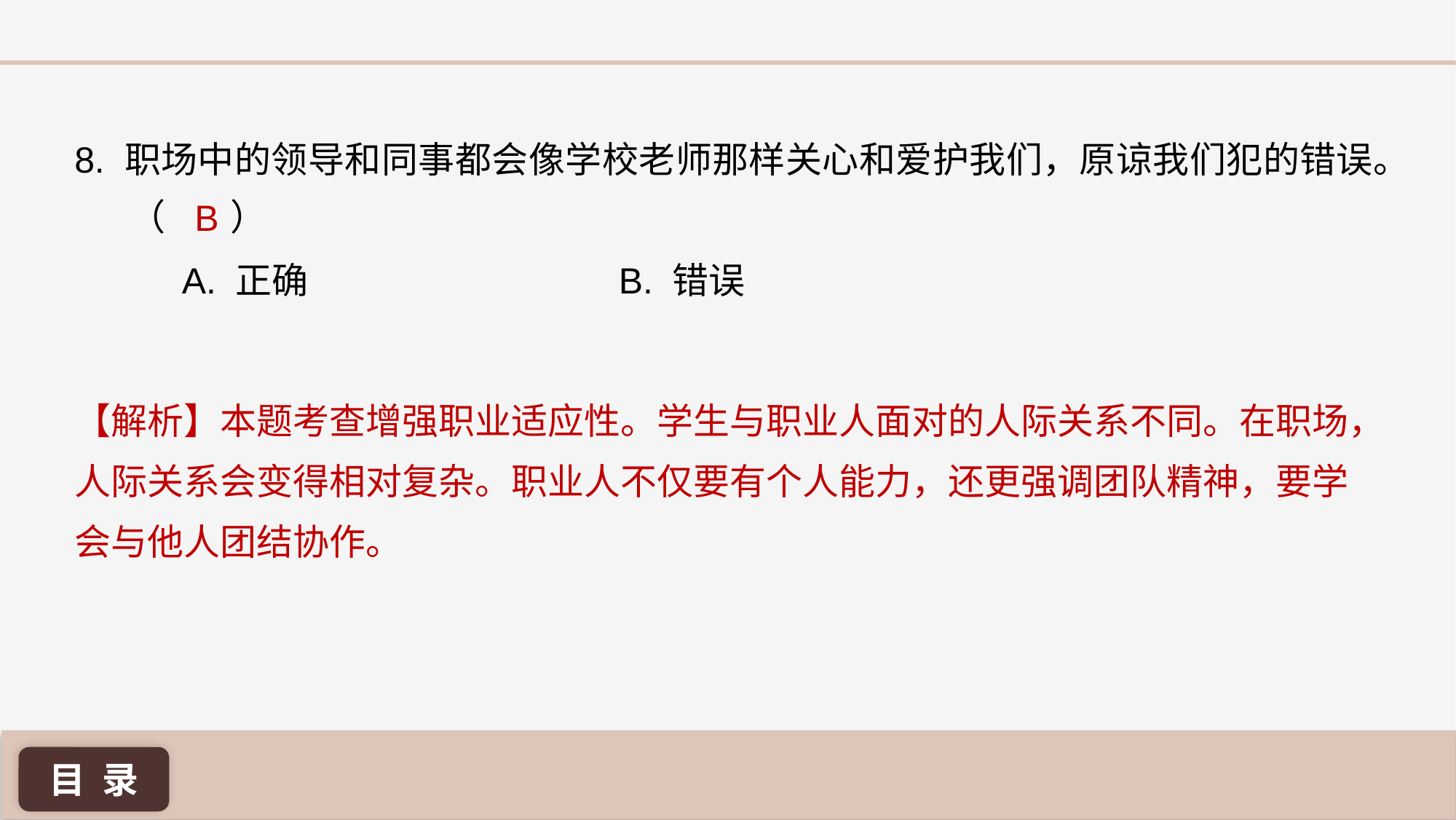

8. 职场中的领导和同事都会像学校老师那样关心和爱护我们，原谅我们犯的错误。（        ）
B
A. 正确 			B. 错误
【解析】本题考查增强职业适应性。学生与职业人面对的人际关系不同。在职场，人际关系会变得相对复杂。职业人不仅要有个人能力，还更强调团队精神，要学会与他人团结协作。